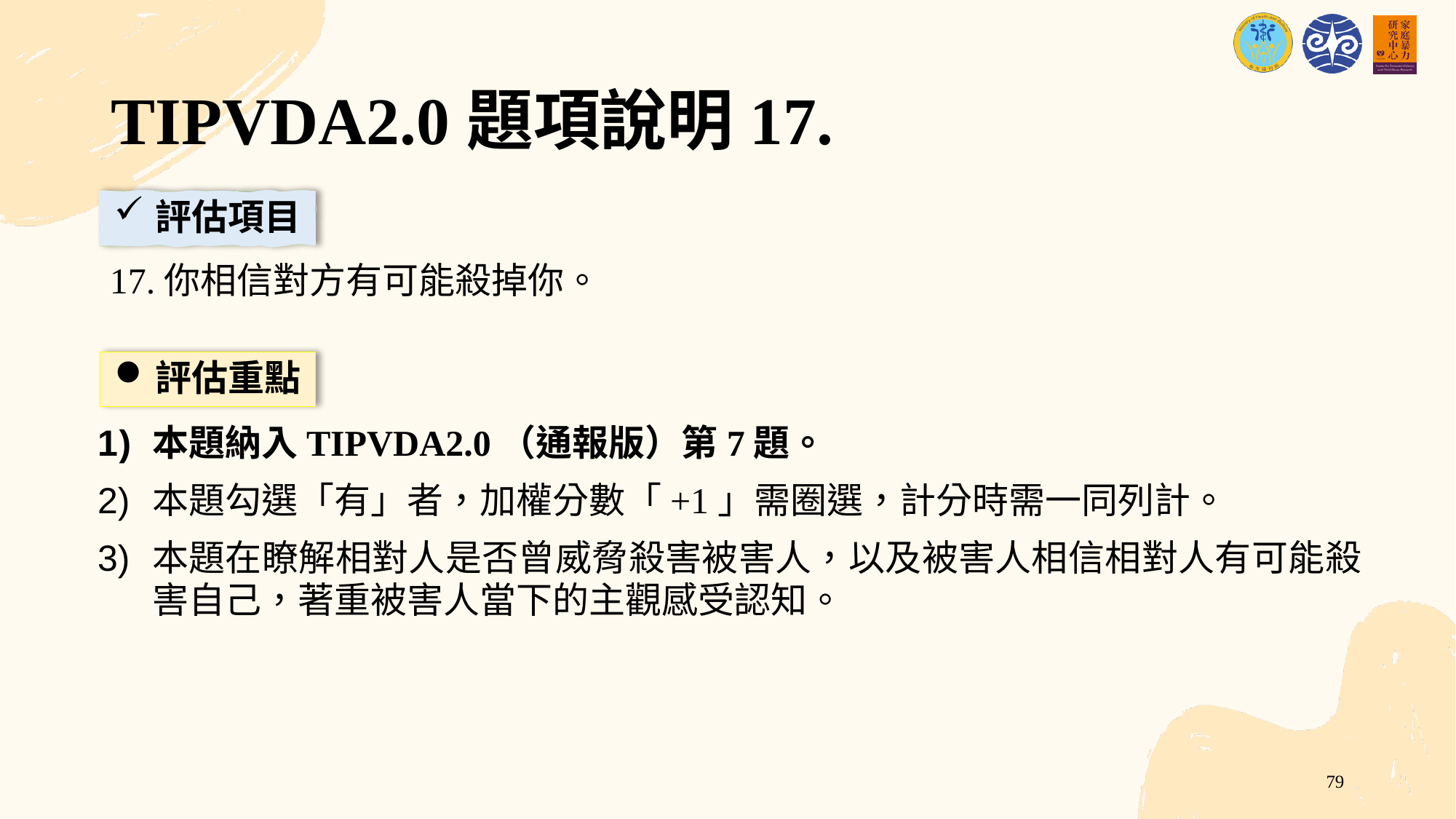

# TIPVDA2.0題項說明17.
評估項目
17.你相信對方有可能殺掉你。
評估重點
本題納入TIPVDA2.0（通報版）第7題。
本題勾選「有」者，加權分數「+1」需圈選，計分時需一同列計。
本題在瞭解相對人是否曾威脅殺害被害人，以及被害人相信相對人有可能殺害自己，著重被害人當下的主觀感受認知。
79